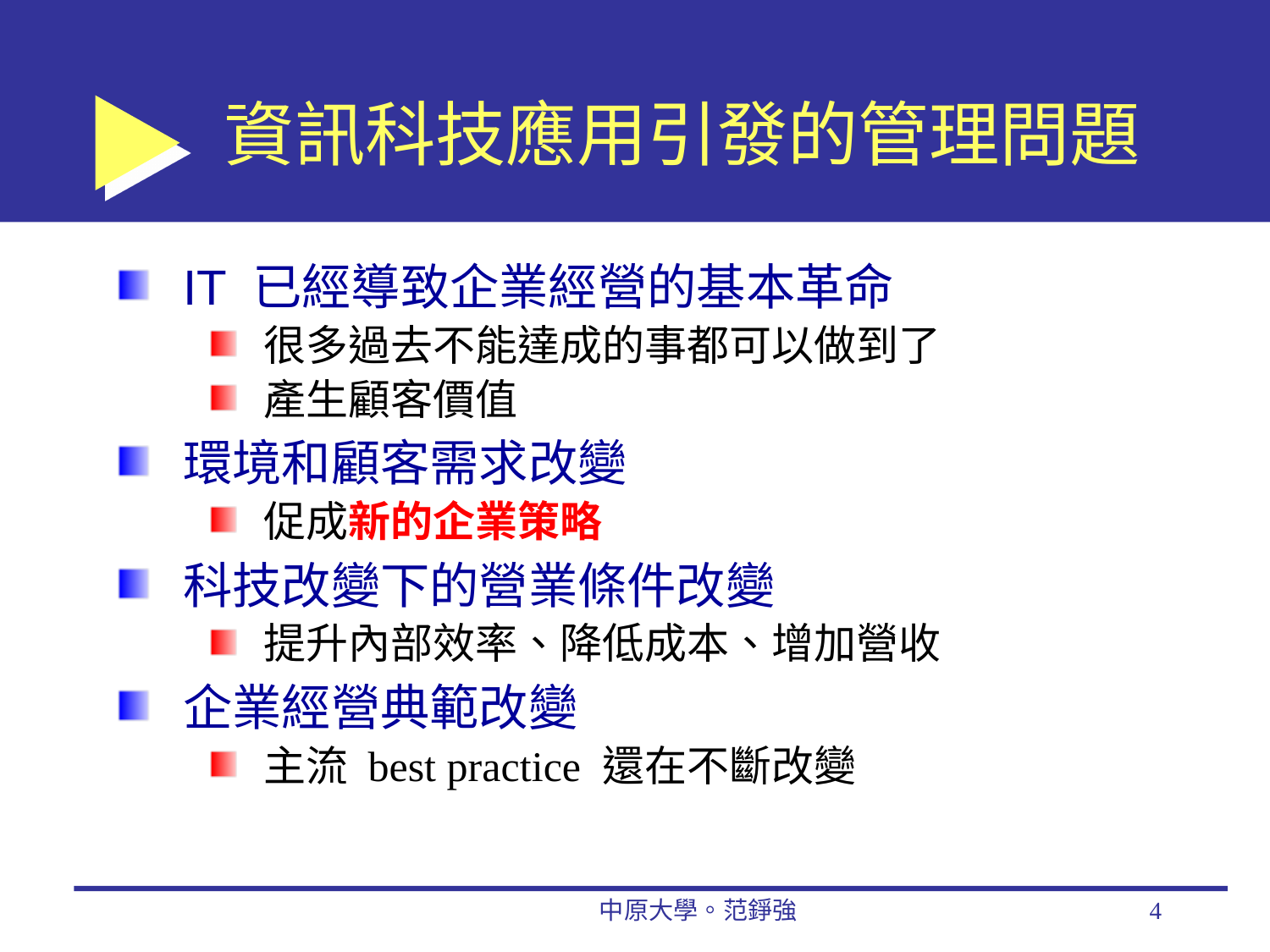

資訊科技應用引發的管理問題
IT 已經導致企業經營的基本革命
很多過去不能達成的事都可以做到了
產生顧客價值
環境和顧客需求改變
促成新的企業策略
科技改變下的營業條件改變
提升內部效率、降低成本、增加營收
企業經營典範改變
主流 best practice 還在不斷改變

中原大學。范錚強
4